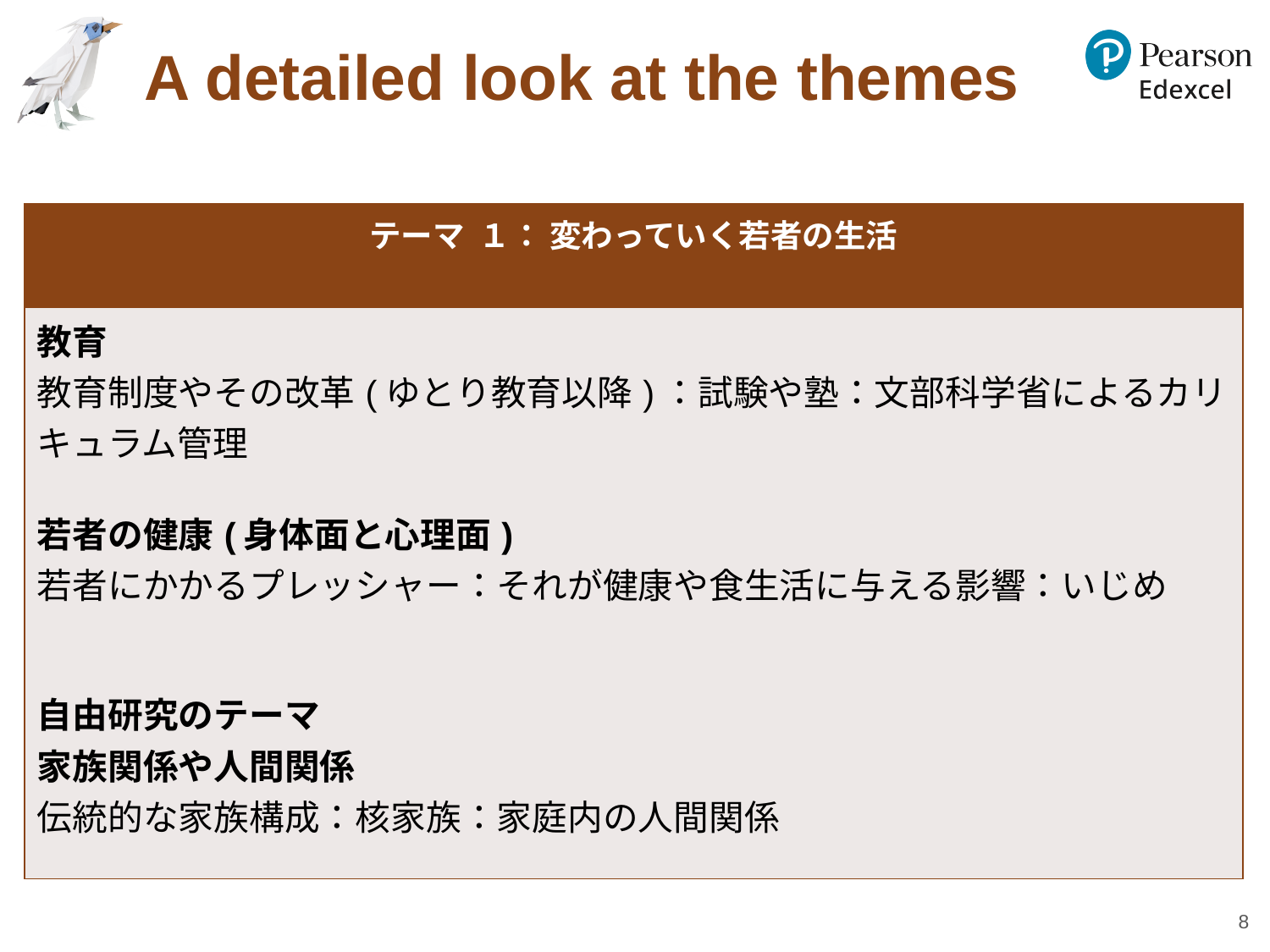

# A detailed look at the themes

| テーマ １： 変わっていく若者の生活 |
| --- |
| 教育 教育制度やその改革(ゆとり教育以降)：試験や塾：文部科学省によるカリキュラム管理 若者の健康(身体面と心理面) 若者にかかるプレッシャー：それが健康や食生活に与える影響：いじめ     自由研究のテーマ 家族関係や人間関係 伝統的な家族構成：核家族：家庭内の人間関係 |